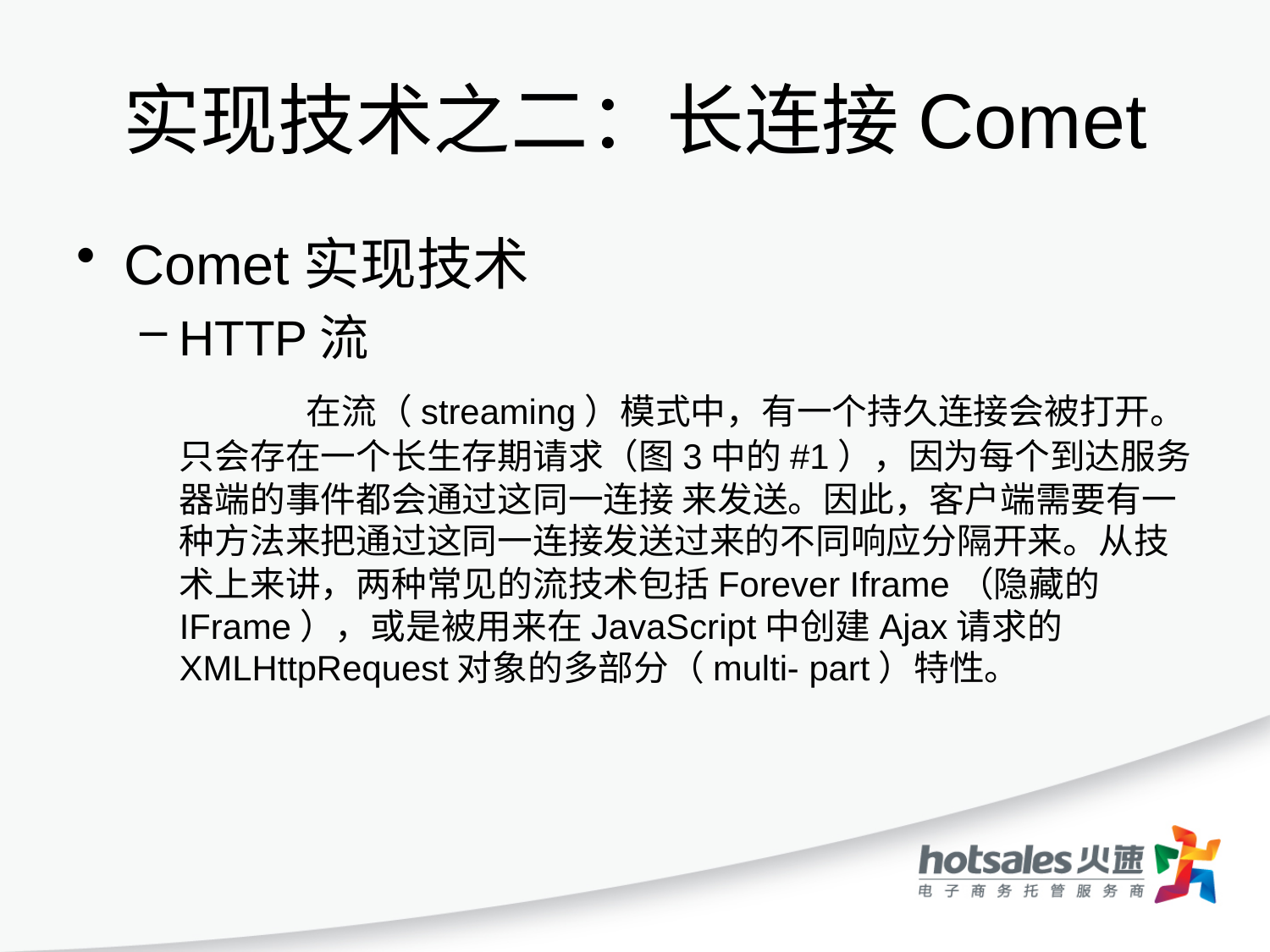

# 实现技术之二：长连接Comet
Comet实现技术
HTTP流
		在流（streaming）模式中，有一个持久连接会被打开。只会存在一个长生存期请求（图3中的#1），因为每个到达服务器端的事件都会通过这同一连接 来发送。因此，客户端需要有一种方法来把通过这同一连接发送过来的不同响应分隔开来。从技术上来讲，两种常见的流技术包括Forever Iframe（隐藏的IFrame），或是被用来在JavaScript中创建Ajax请求的XMLHttpRequest对象的多部分（multi- part）特性。